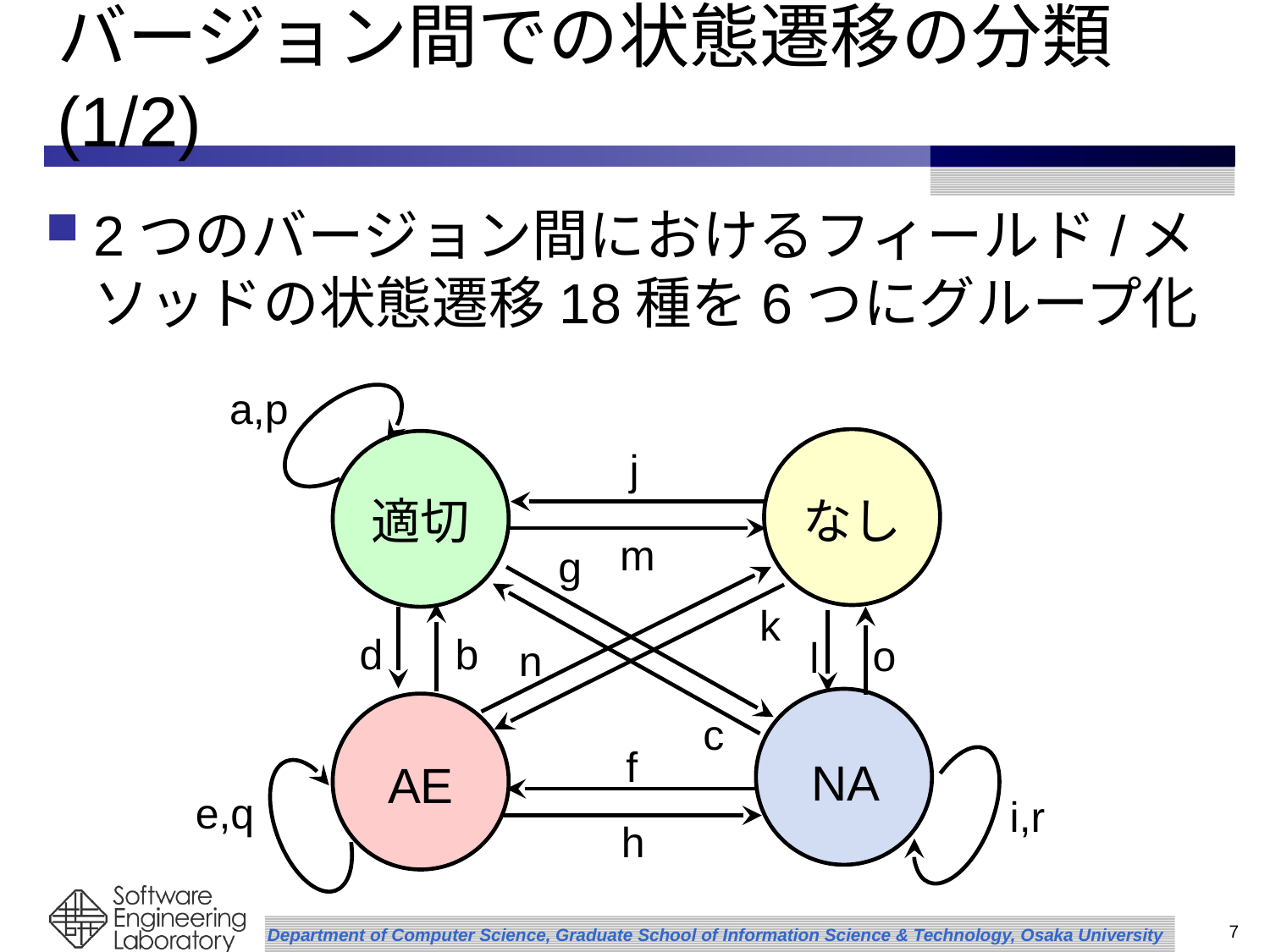

# バージョン間での状態遷移の分類(1/2)
2つのバージョン間におけるフィールド/メソッドの状態遷移18種を6つにグループ化
a,p

j
適切
なし
m
g
k
d
b
o
l
n

c
f
NA
AE

e,q
i,r

h
7